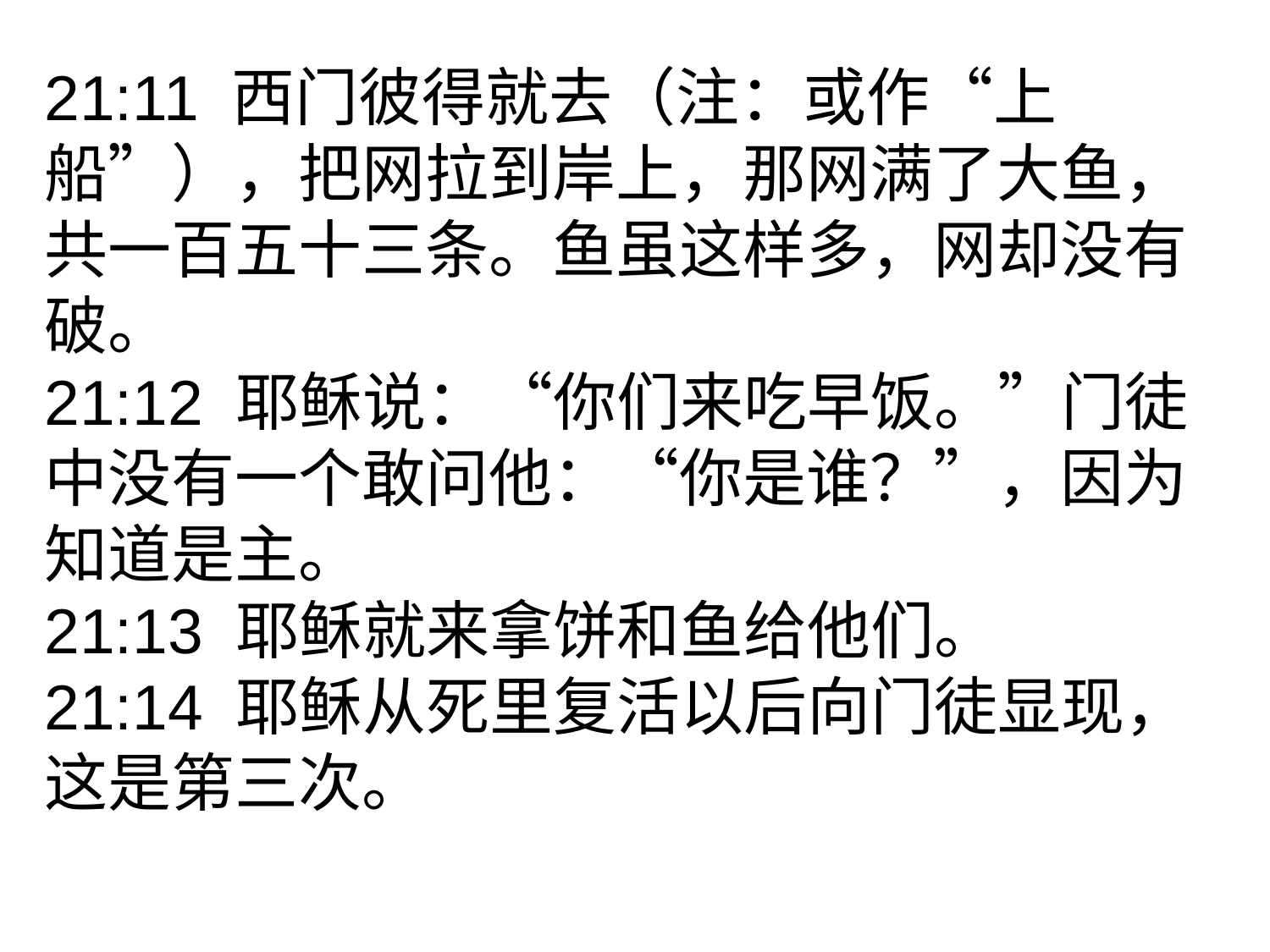

21:11 西门彼得就去（注：或作“上船”），把网拉到岸上，那网满了大鱼，共一百五十三条。鱼虽这样多，网却没有破。
21:12 耶稣说：“你们来吃早饭。”门徒中没有一个敢问他：“你是谁？”，因为知道是主。
21:13 耶稣就来拿饼和鱼给他们。
21:14 耶稣从死里复活以后向门徒显现，这是第三次。